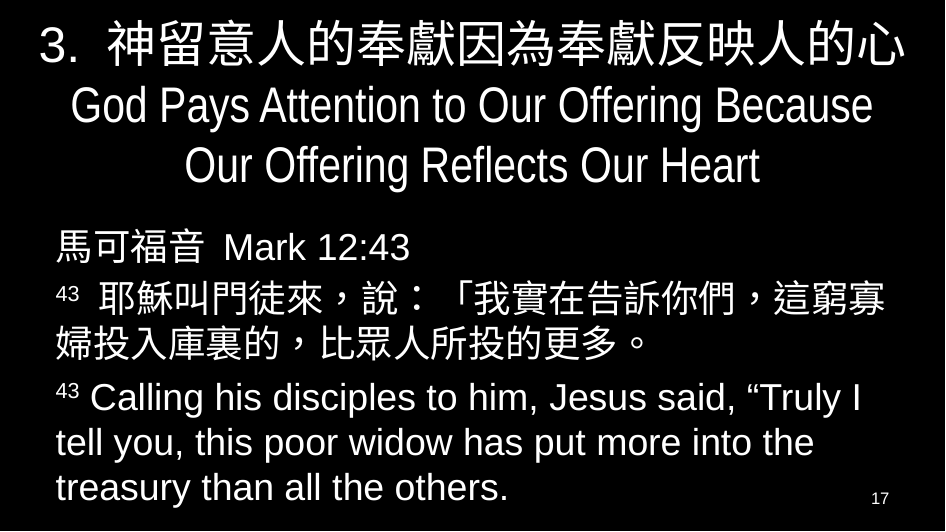

# 3. 神留意人的奉獻因為奉獻反映人的心 God Pays Attention to Our Offering Because Our Offering Reflects Our Heart
馬可福音 Mark 12:43
43 耶穌叫門徒來，說：「我實在告訴你們，這窮寡婦投入庫裏的，比眾人所投的更多。
43 Calling his disciples to him, Jesus said, “Truly I tell you, this poor widow has put more into the treasury than all the others.

17